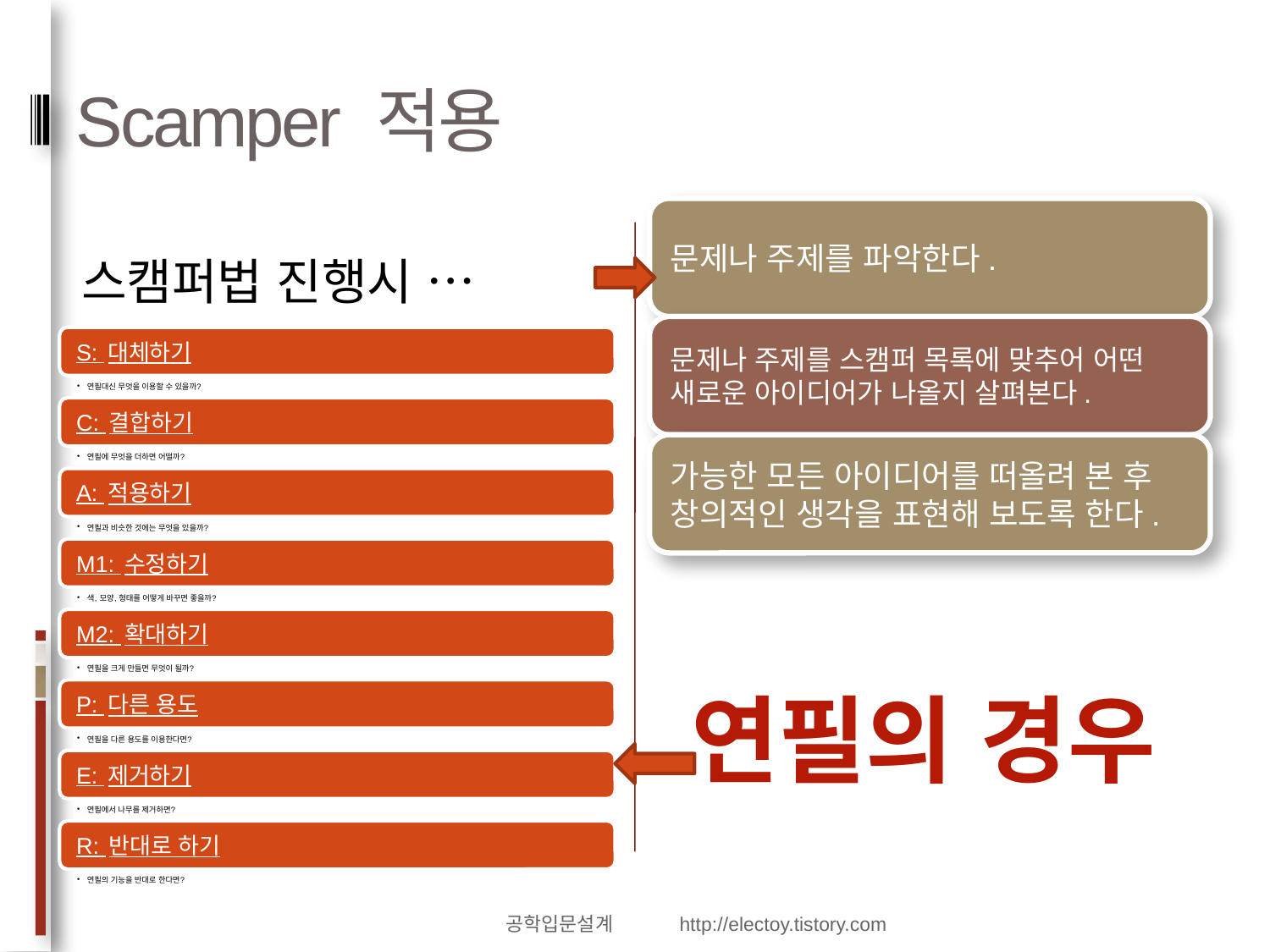

# Scamper 적용
문제나 주제를 파악한다.
문제나 주제를 스캠퍼 목록에 맞추어 어떤 새로운 아이디어가 나올지 살펴본다.
가능한 모든 아이디어를 떠올려 본 후 창의적인 생각을 표현해 보도록 한다.

스캠퍼법 진행시 …

S: 대체하기
연필대신 무엇을 이용할 수 있을까?
C: 결합하기
연필에 무엇을 더하면 어떨까?
A: 적용하기
연필과 비슷한 것에는 무엇을 있을까?
M1: 수정하기
색, 모양, 형태를 어떻게 바꾸면 좋을까?
M2: 확대하기
연필을 크게 만들면 무엇이 될까?
P: 다른 용도
연필을 다른 용도를 이용한다면?
E: 제거하기
연필에서 나무를 제거하면?
R: 반대로 하기
연필의 기능을 반대로 한다면?
연필의 경우

공학입문설계          http://electoy.tistory.com